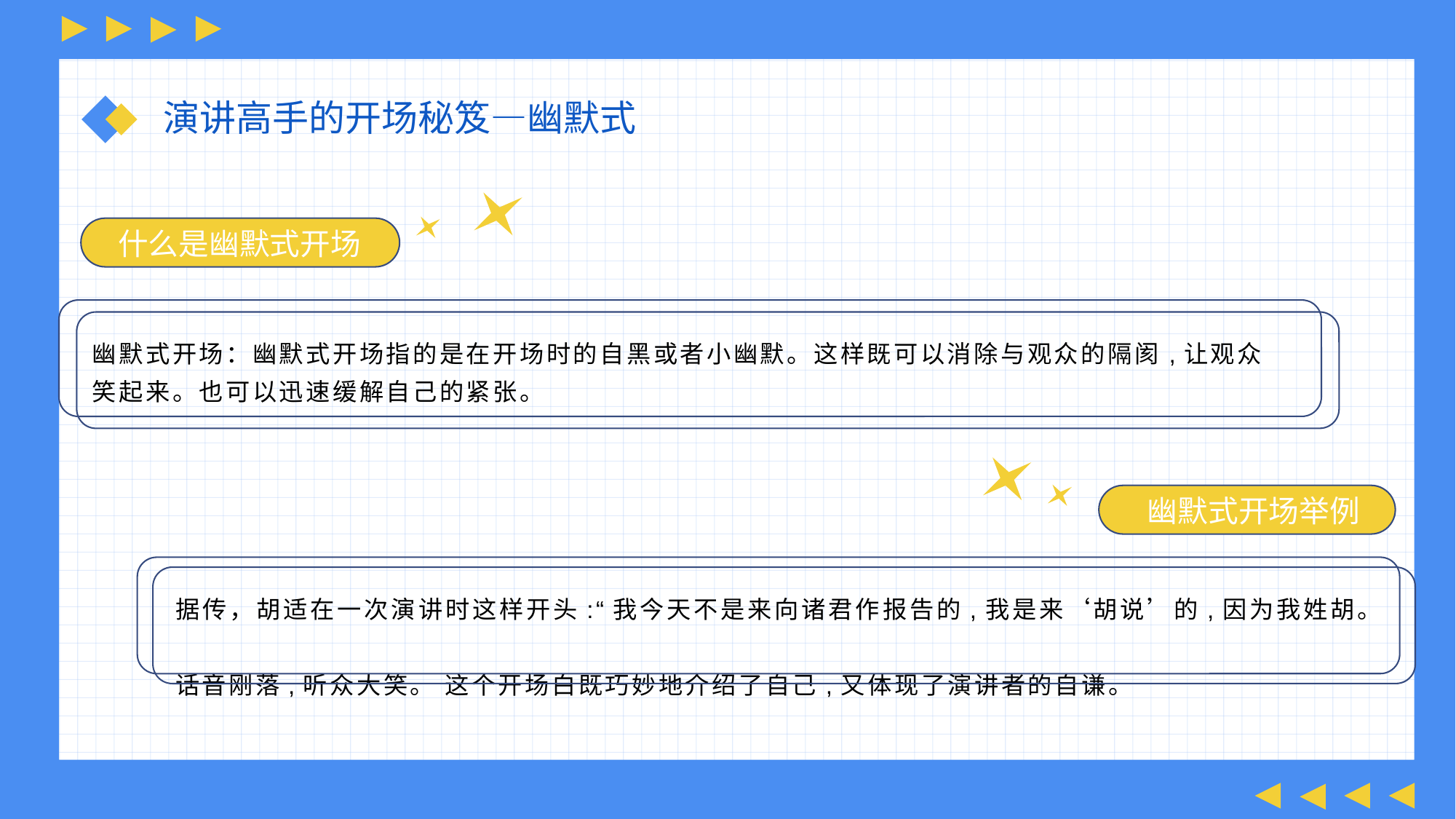

演讲高手的开场秘笈—幽默式

什么是幽默式开场

幽默式开场：幽默式开场指的是在开场时的自黑或者小幽默。这样既可以消除与观众的隔阂,让观众
笑起来。也可以迅速缓解自己的紧张。

幽默式开场举例

据传，胡适在一次演讲时这样开头:“我今天不是来向诸君作报告的,我是来‘胡说’的,因为我姓胡。
话音刚落,听众大笑。 这个开场白既巧妙地介绍了自己,又体现了演讲者的自谦。